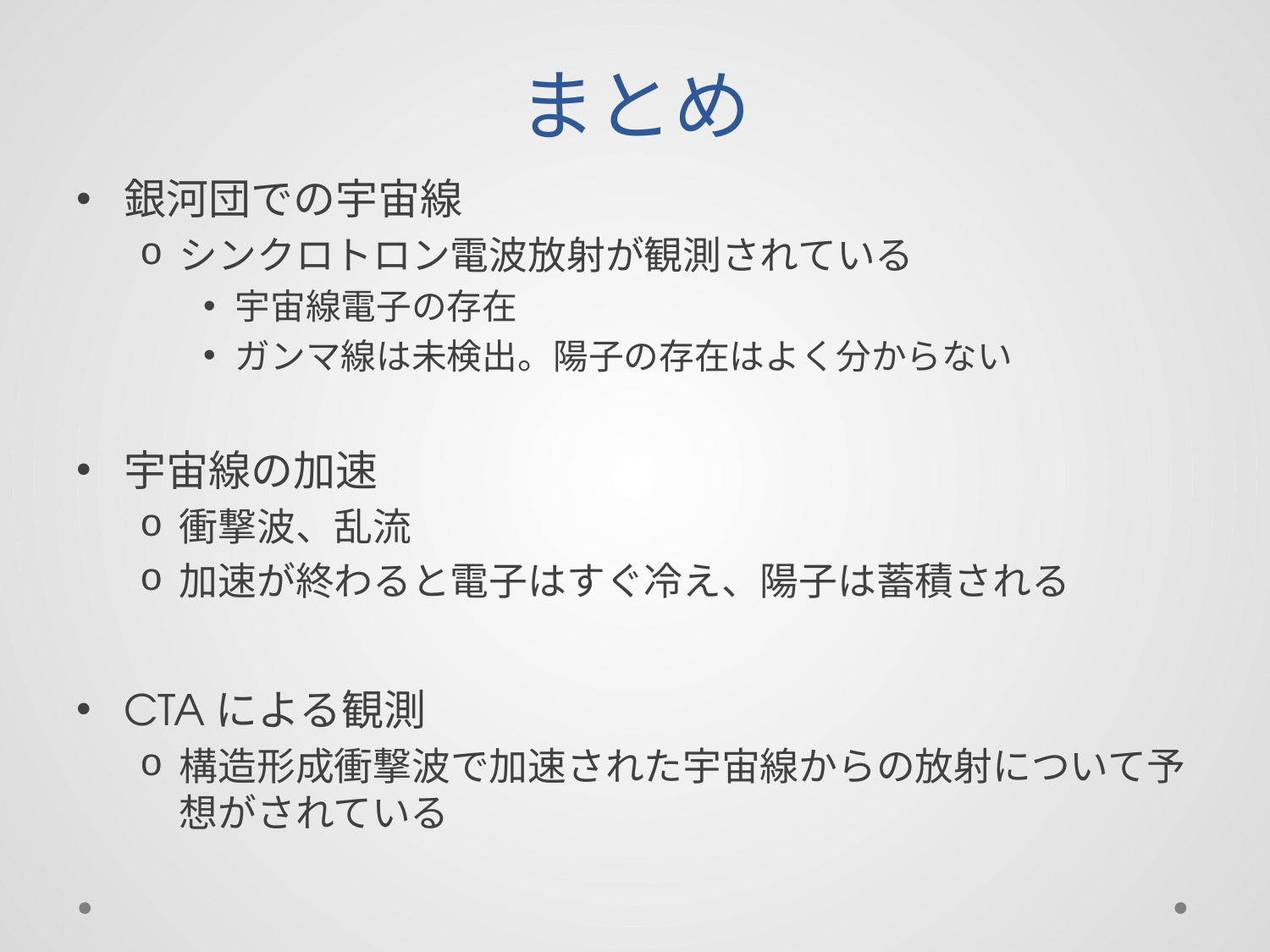

# まとめ
銀河団での宇宙線
シンクロトロン電波放射が観測されている
宇宙線電子の存在
ガンマ線は未検出。陽子の存在はよく分からない

宇宙線の加速
衝撃波、乱流
加速が終わると電子はすぐ冷え、陽子は蓄積される

CTAによる観測
構造形成衝撃波で加速された宇宙線からの放射について予想がされている